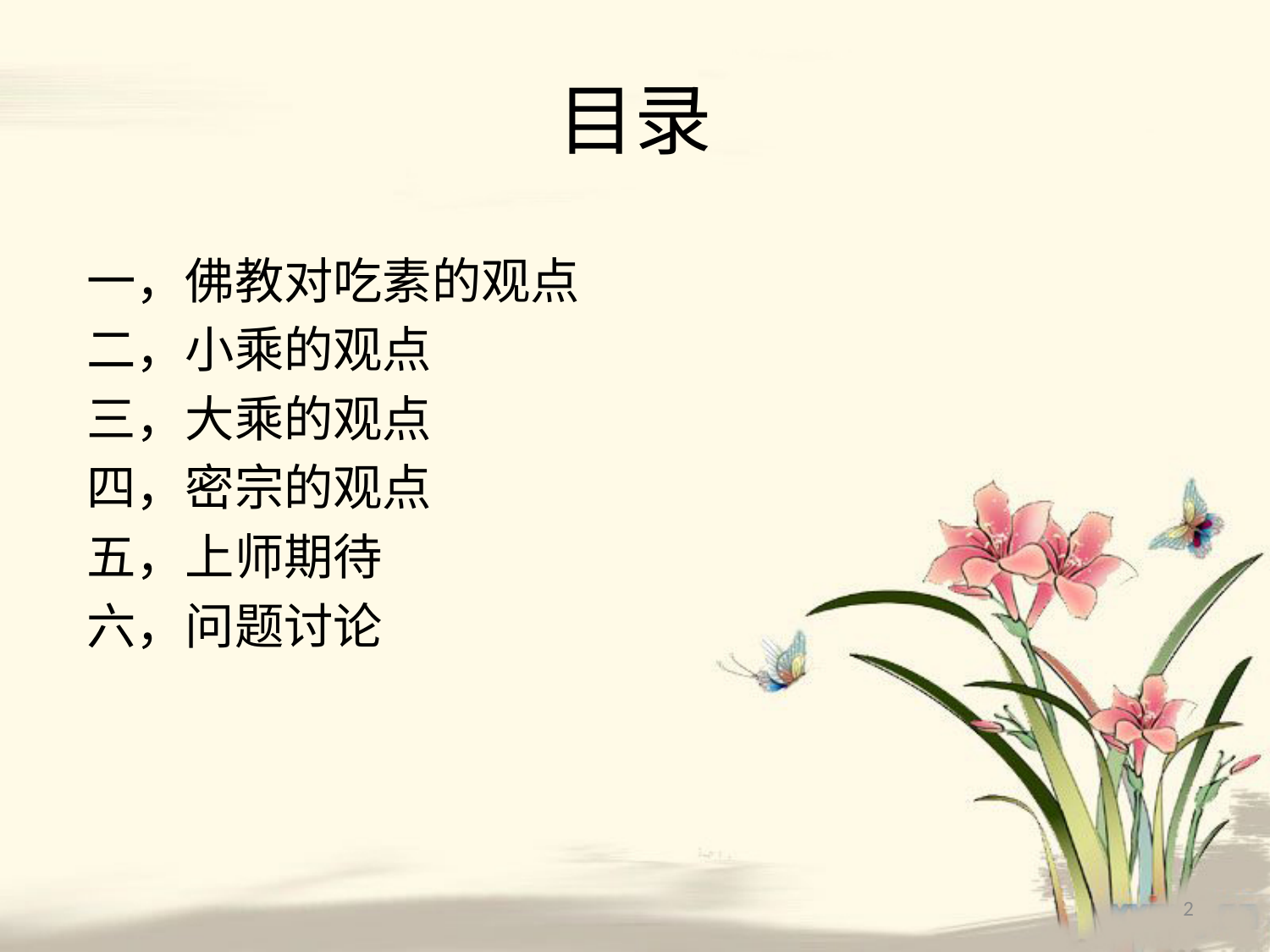

# 目录
一，佛教对吃素的观点
二，小乘的观点
三，大乘的观点
四，密宗的观点
五，上师期待
六，问题讨论
2